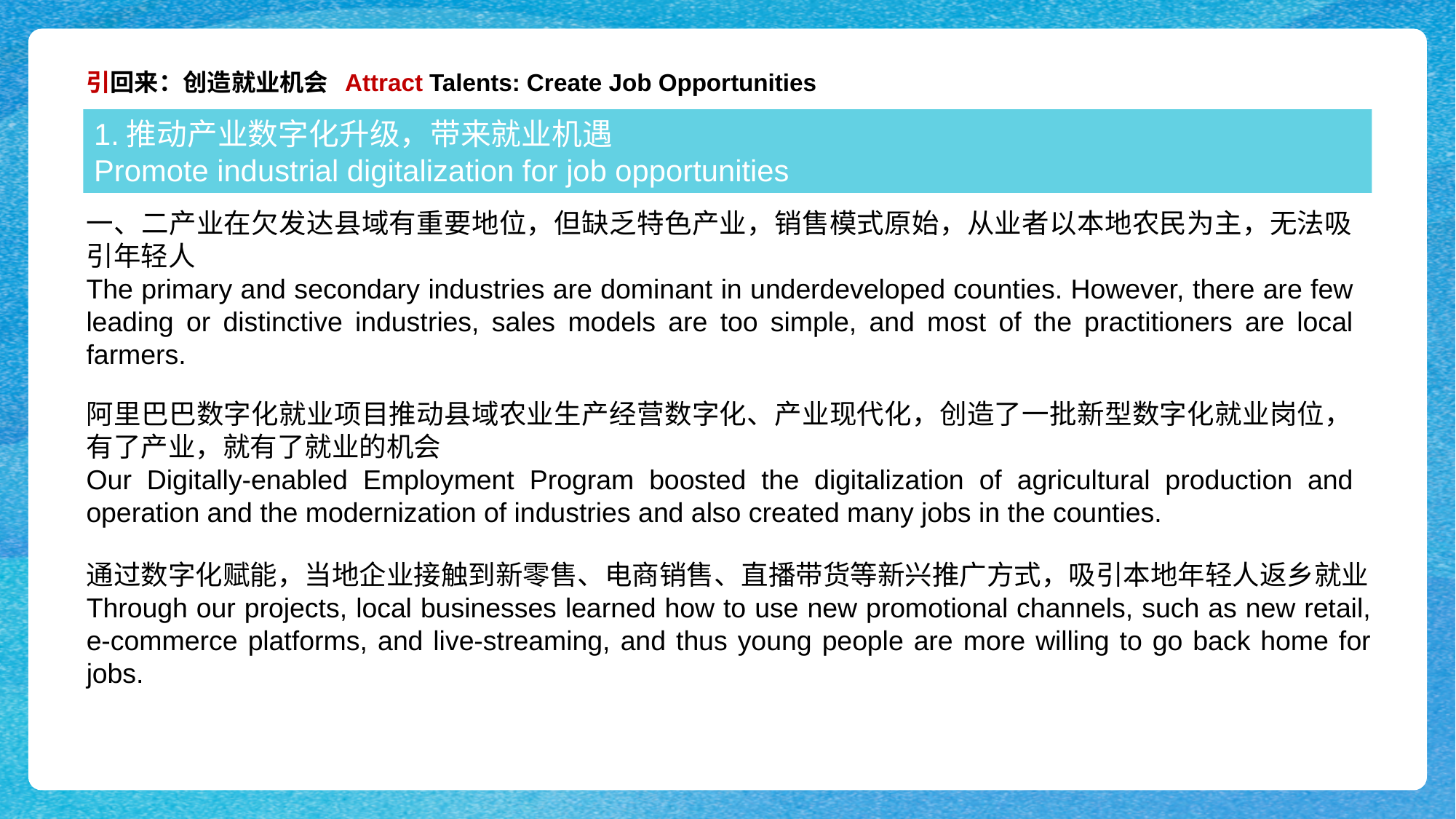

引回来：创造就业机会  Attract Talents: Create Job Opportunities
1.推动产业数字化升级，带来就业机遇
Promote industrial digitalization for job opportunities
一、二产业在欠发达县域有重要地位，但缺乏特色产业，销售模式原始，从业者以本地农民为主，无法吸引年轻人
The primary and secondary industries are dominant in underdeveloped counties. However, there are few leading or distinctive industries, sales models are too simple, and most of the practitioners are local farmers.
阿里巴巴数字化就业项目推动县域农业生产经营数字化、产业现代化，创造了一批新型数字化就业岗位，有了产业，就有了就业的机会
Our Digitally-enabled Employment Program boosted the digitalization of agricultural production and operation and the modernization of industries and also created many jobs in the counties.
通过数字化赋能，当地企业接触到新零售、电商销售、直播带货等新兴推广方式，吸引本地年轻人返乡就业
Through our projects, local businesses learned how to use new promotional channels, such as new retail, e-commerce platforms, and live-streaming, and thus young people are more willing to go back home for jobs.